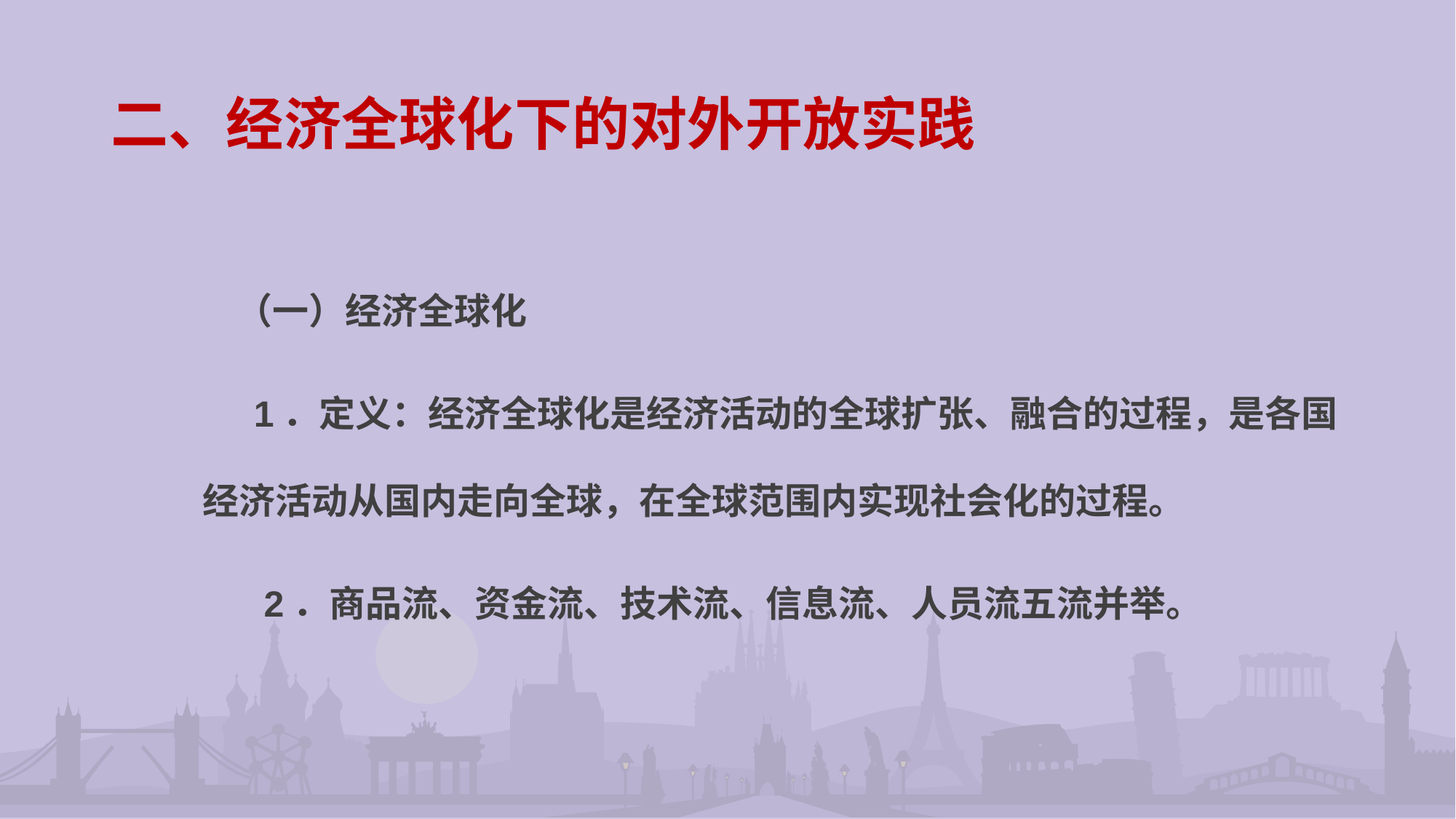

# 二、经济全球化下的对外开放实践
   （一）经济全球化
     1．定义：经济全球化是经济活动的全球扩张、融合的过程，是各国经济活动从国内走向全球，在全球范围内实现社会化的过程。
      2．商品流、资金流、技术流、信息流、人员流五流并举。